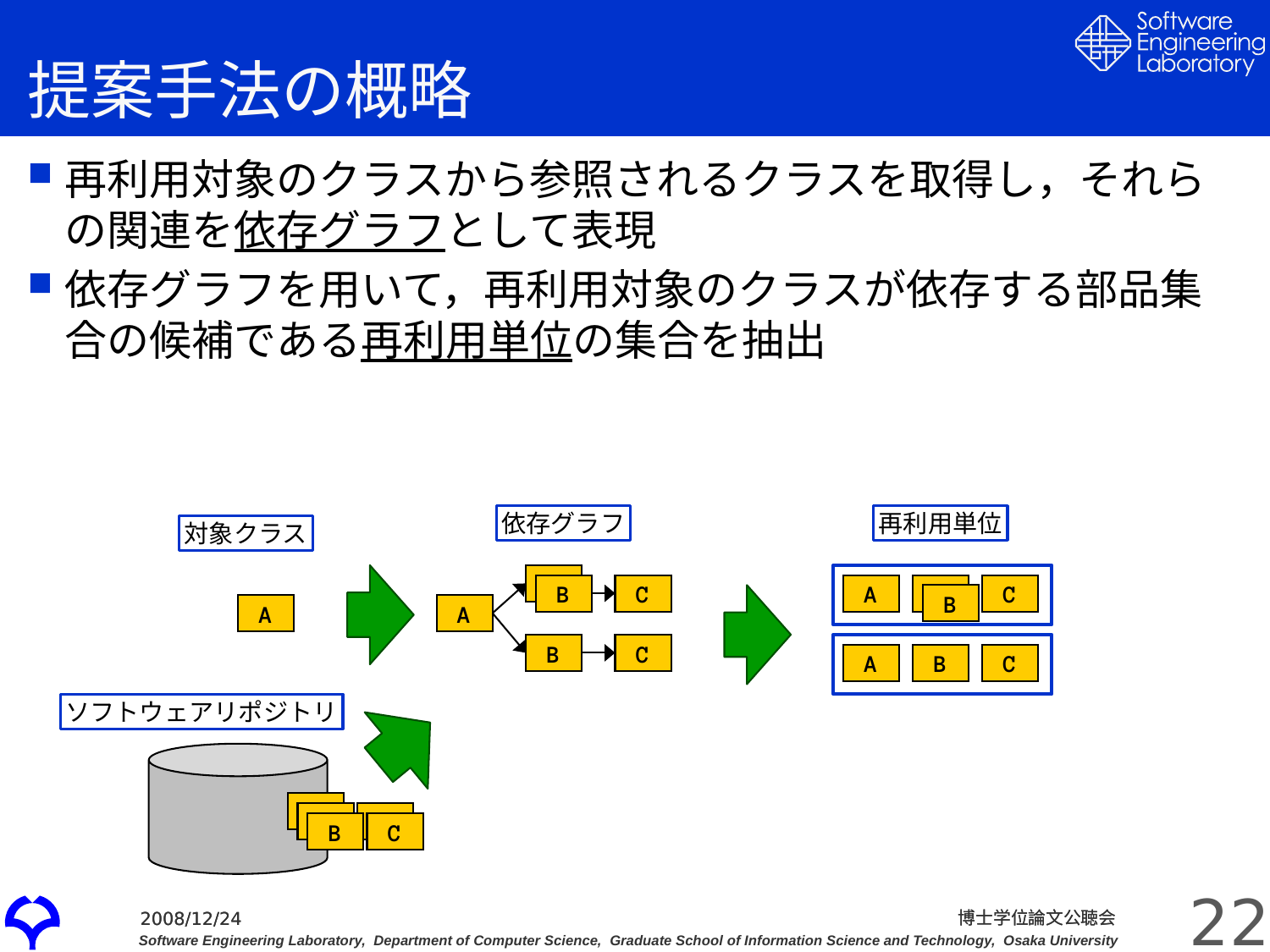

# 提案手法の概略
再利用対象のクラスから参照されるクラスを取得し，それらの関連を依存グラフとして表現
依存グラフを用いて，再利用対象のクラスが依存する部品集合の候補である再利用単位の集合を抽出
依存グラフ
再利用単位
対象クラス

A

B
C
A
A
C

B
A
A
B
C

A
B
C

ソフトウェアリポジトリ

A
B
C
B
C
22
博士学位論文公聴会
博士学位論文公聴会
2008/12/24
2008/12/24